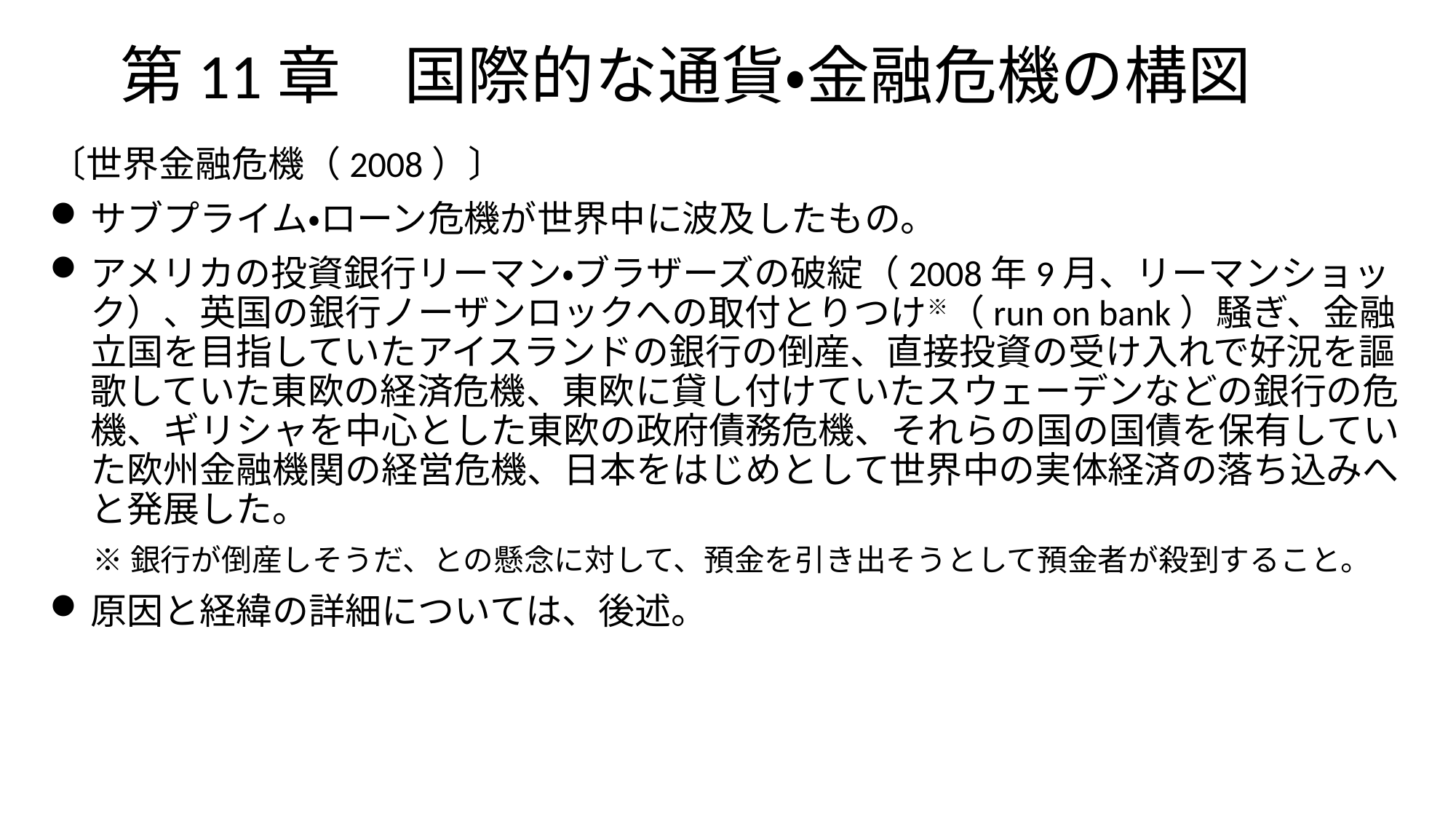

# 第11章　国際的な通貨・金融危機の構図
〔世界金融危機（2008）〕
サブプライム・ローン危機が世界中に波及したもの。
アメリカの投資銀行リーマン・ブラザーズの破綻（2008年9月、リーマンショック）、英国の銀行ノーザンロックへの取付とりつけ※（run on bank）騒ぎ、金融立国を目指していたアイスランドの銀行の倒産、直接投資の受け入れで好況を謳歌していた東欧の経済危機、東欧に貸し付けていたスウェーデンなどの銀行の危機、ギリシャを中心とした東欧の政府債務危機、それらの国の国債を保有していた欧州金融機関の経営危機、日本をはじめとして世界中の実体経済の落ち込みへと発展した。
※銀行が倒産しそうだ、との懸念に対して、預金を引き出そうとして預金者が殺到すること。
原因と経緯の詳細については、後述。